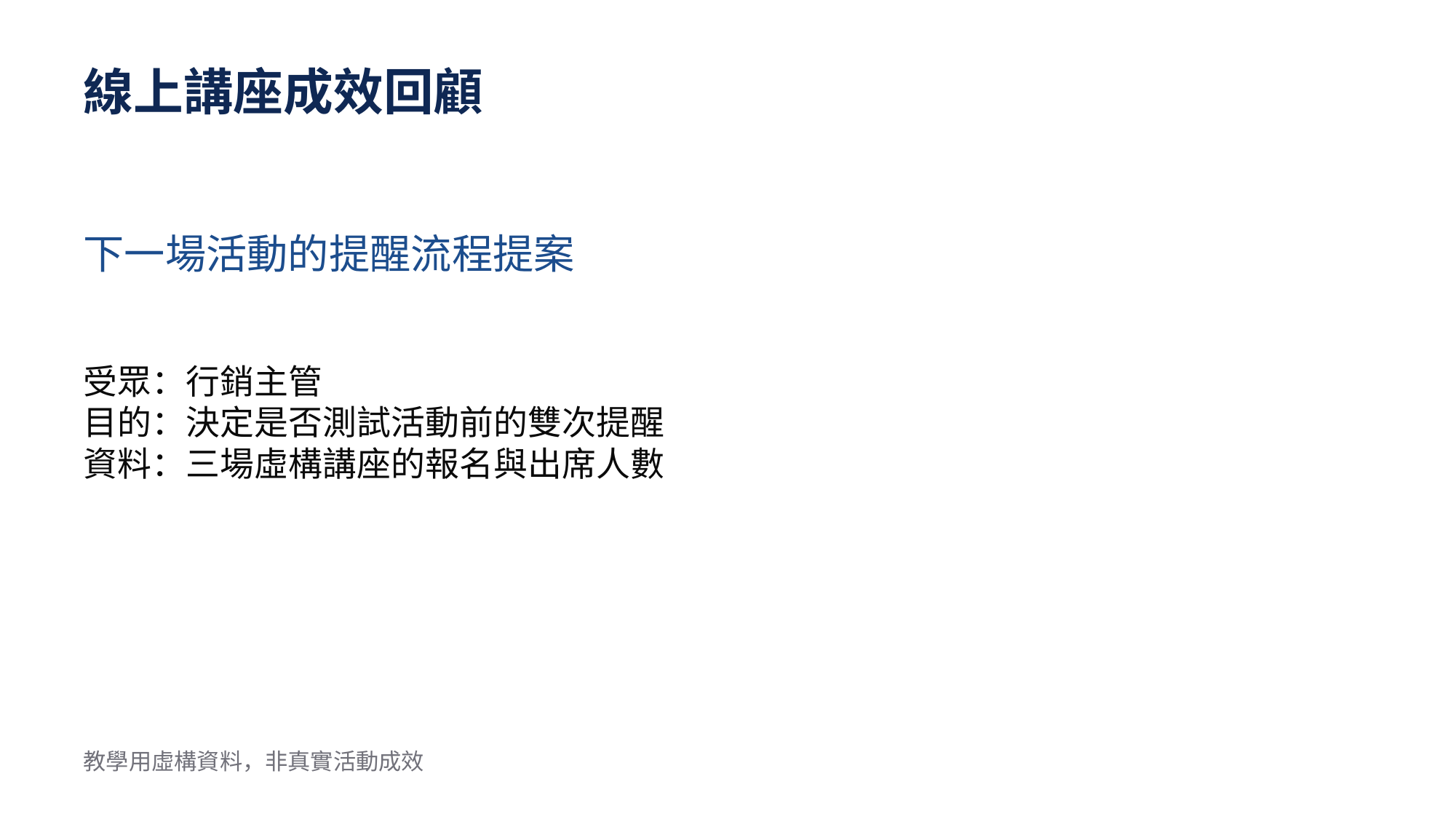

線上講座成效回顧
下一場活動的提醒流程提案
受眾：行銷主管
目的：決定是否測試活動前的雙次提醒
資料：三場虛構講座的報名與出席人數
教學用虛構資料，非真實活動成效